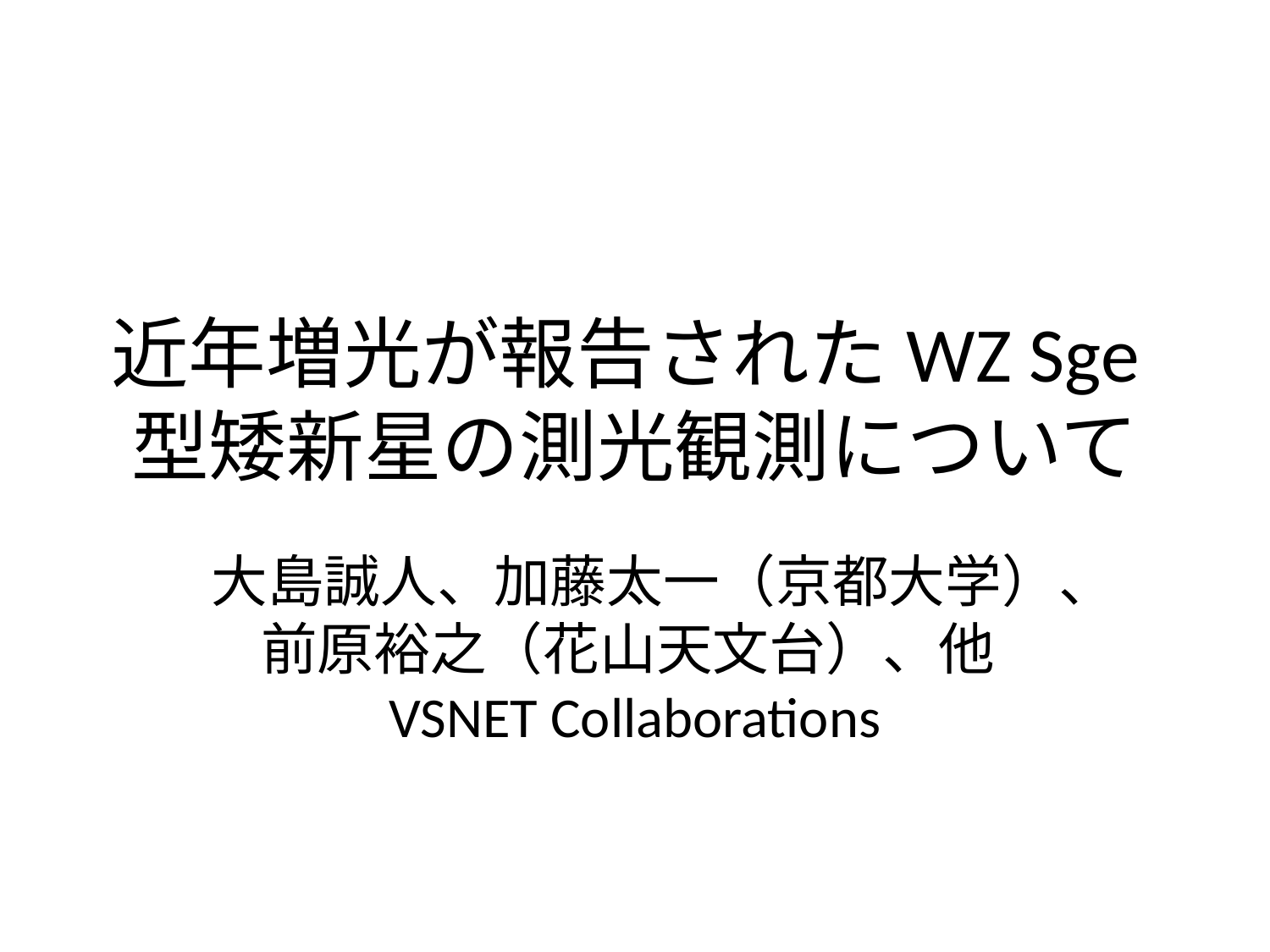

# 近年増光が報告されたWZ Sge型矮新星の測光観測について
大島誠人、加藤太一（京都大学）、前原裕之（花山天文台）、他VSNET Collaborations